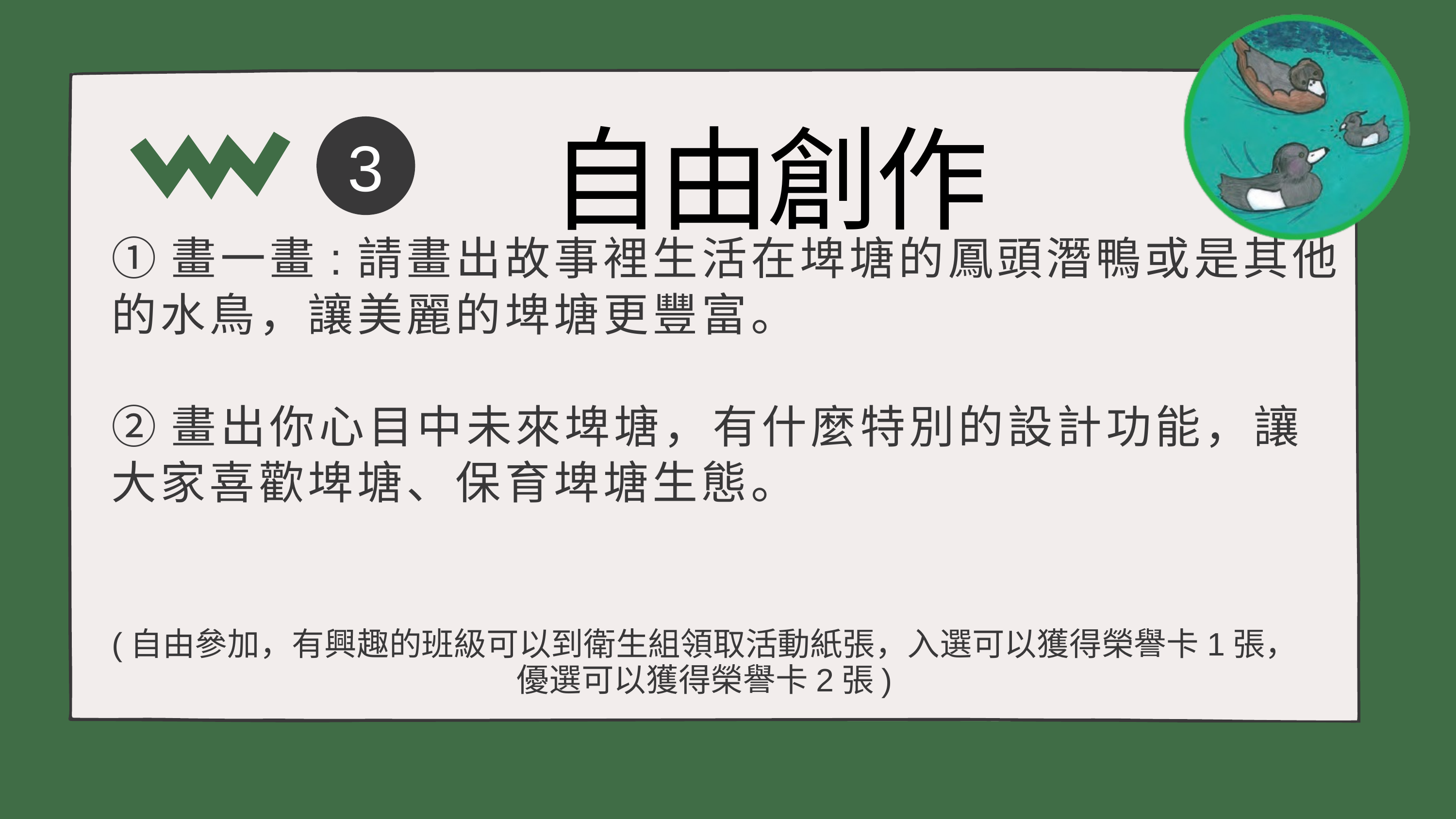

自由創作

3

①畫一畫:請畫出故事裡生活在埤塘的鳳頭潛鴨或是其他的水鳥，讓美麗的埤塘更豐富。

②畫出你心目中未來埤塘，有什麼特別的設計功能，讓大家喜歡埤塘、保育埤塘生態。

(自由參加，有興趣的班級可以到衛生組領取活動紙張，入選可以獲得榮譽卡1張，優選可以獲得榮譽卡2張)